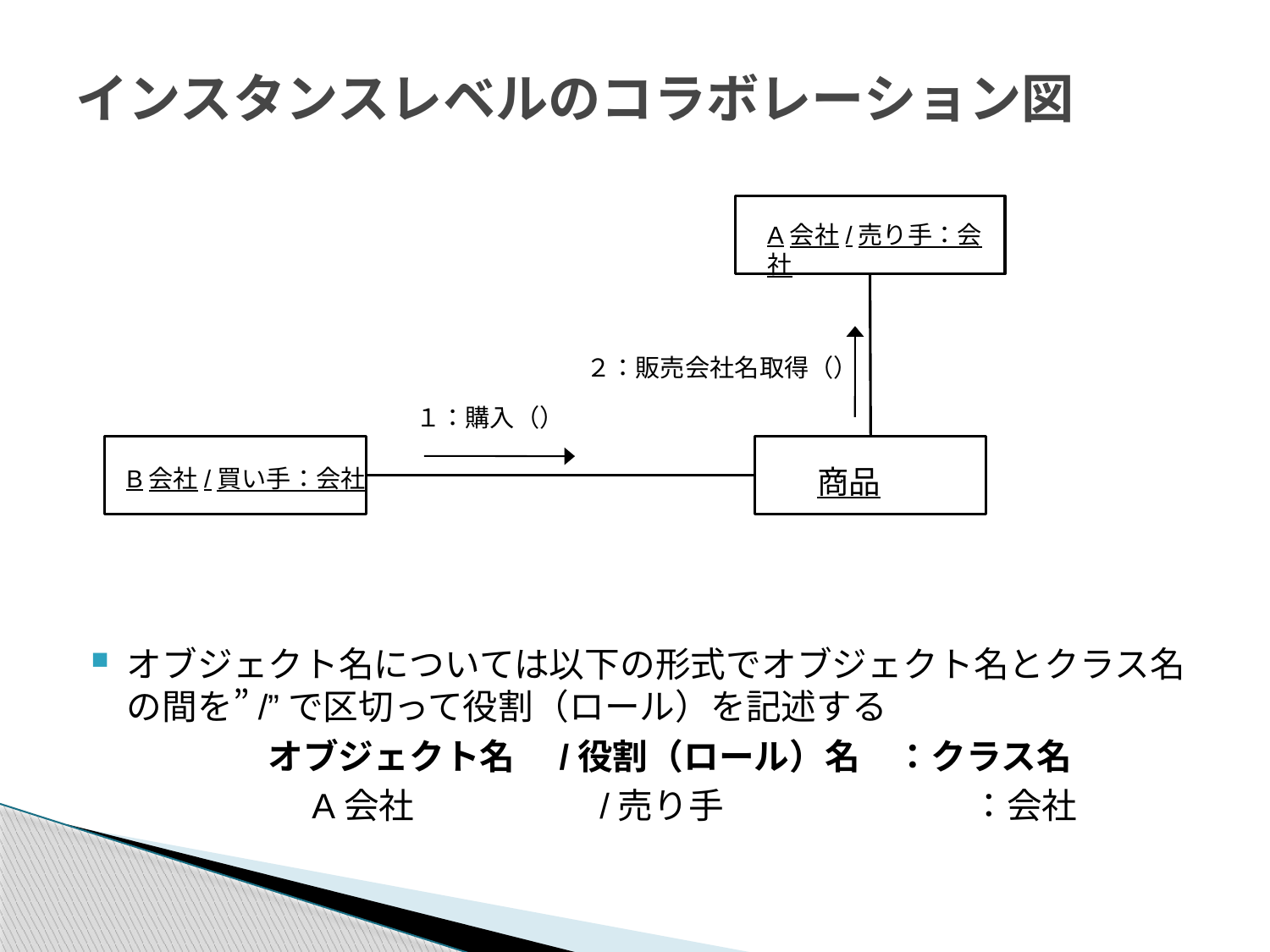

# インスタンスレベルのコラボレーション図

A会社/売り手：会社

B会社/買い手：会社

商品
２：販売会社名取得（）
１：購入（）
オブジェクト名については以下の形式でオブジェクト名とクラス名の間を”/”で区切って役割（ロール）を記述する
　　　　　オブジェクト名　/役割（ロール）名　：クラス名
　　　　　　A会社　　　　　/売り手　　　　　　　：会社